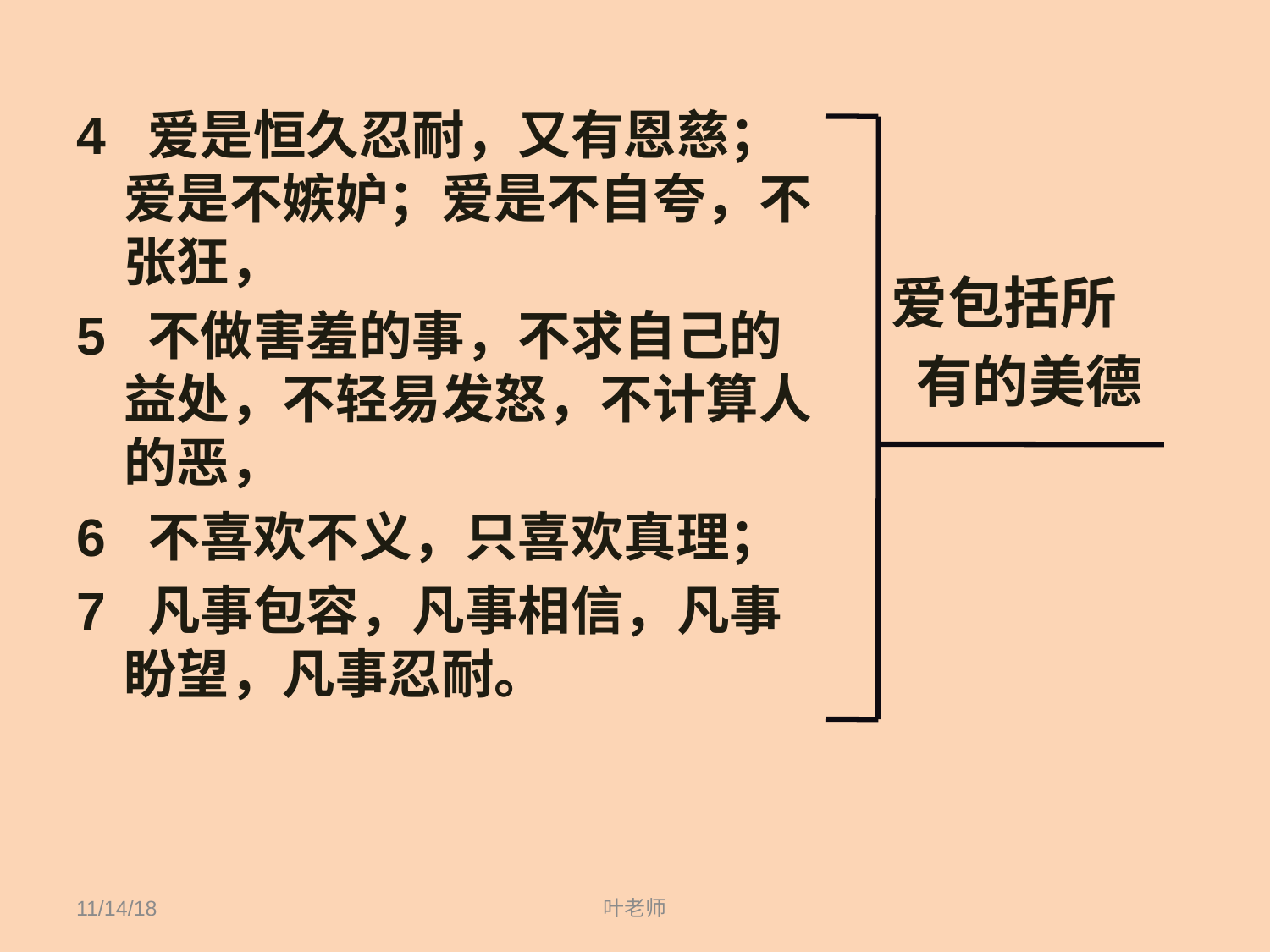

爱包括所
     有的美德

4  爱是恒久忍耐，又有恩慈；爱是不嫉妒；爱是不自夸，不张狂，
5  不做害羞的事，不求自己的益处，不轻易发怒，不计算人的恶，
6  不喜欢不义，只喜欢真理；
7  凡事包容，凡事相信，凡事盼望，凡事忍耐。
11/14/18
叶老师